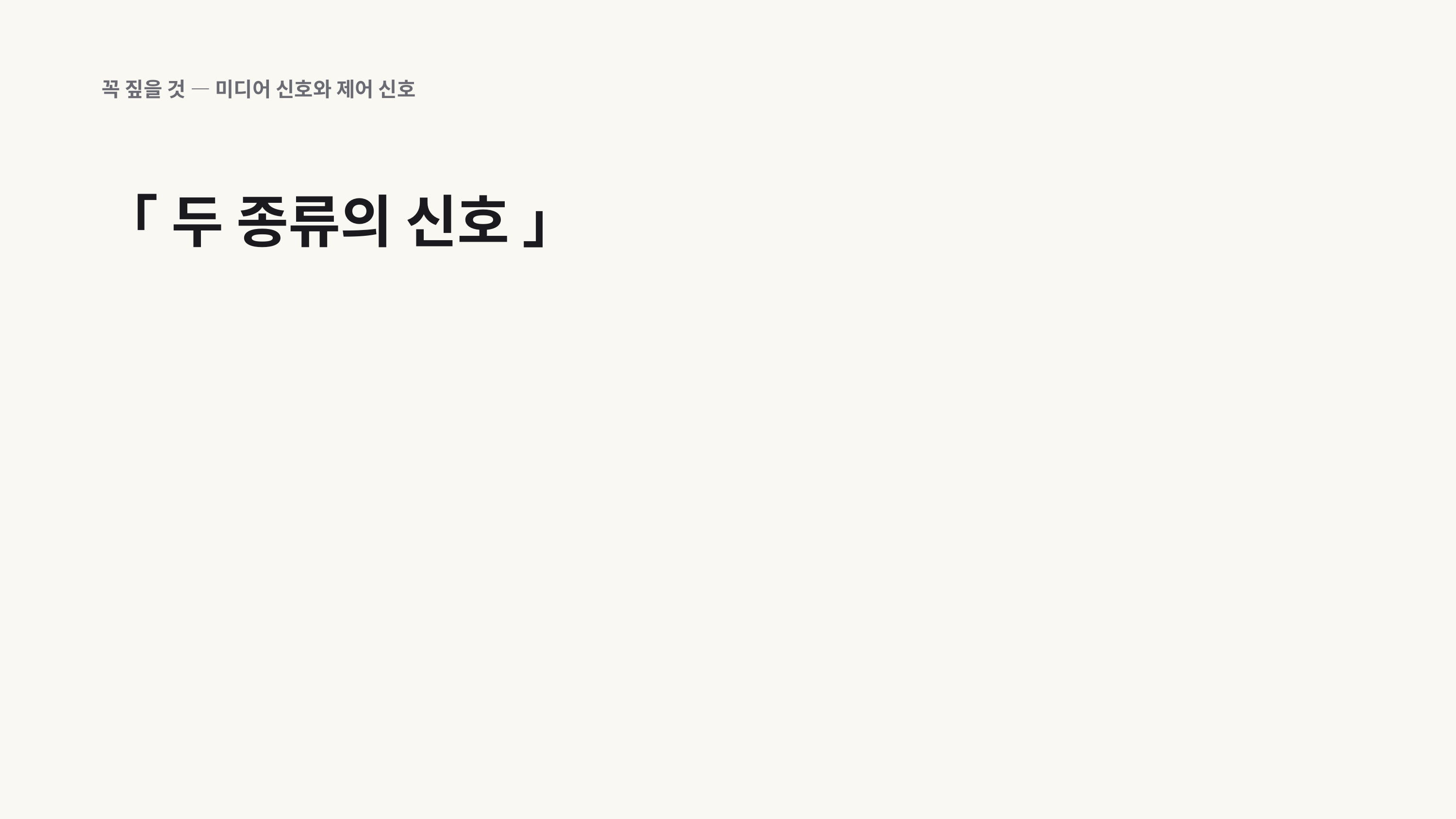

꼭 짚을 것 — 미디어 신호와 제어 신호
「 두 종류의 신호 」